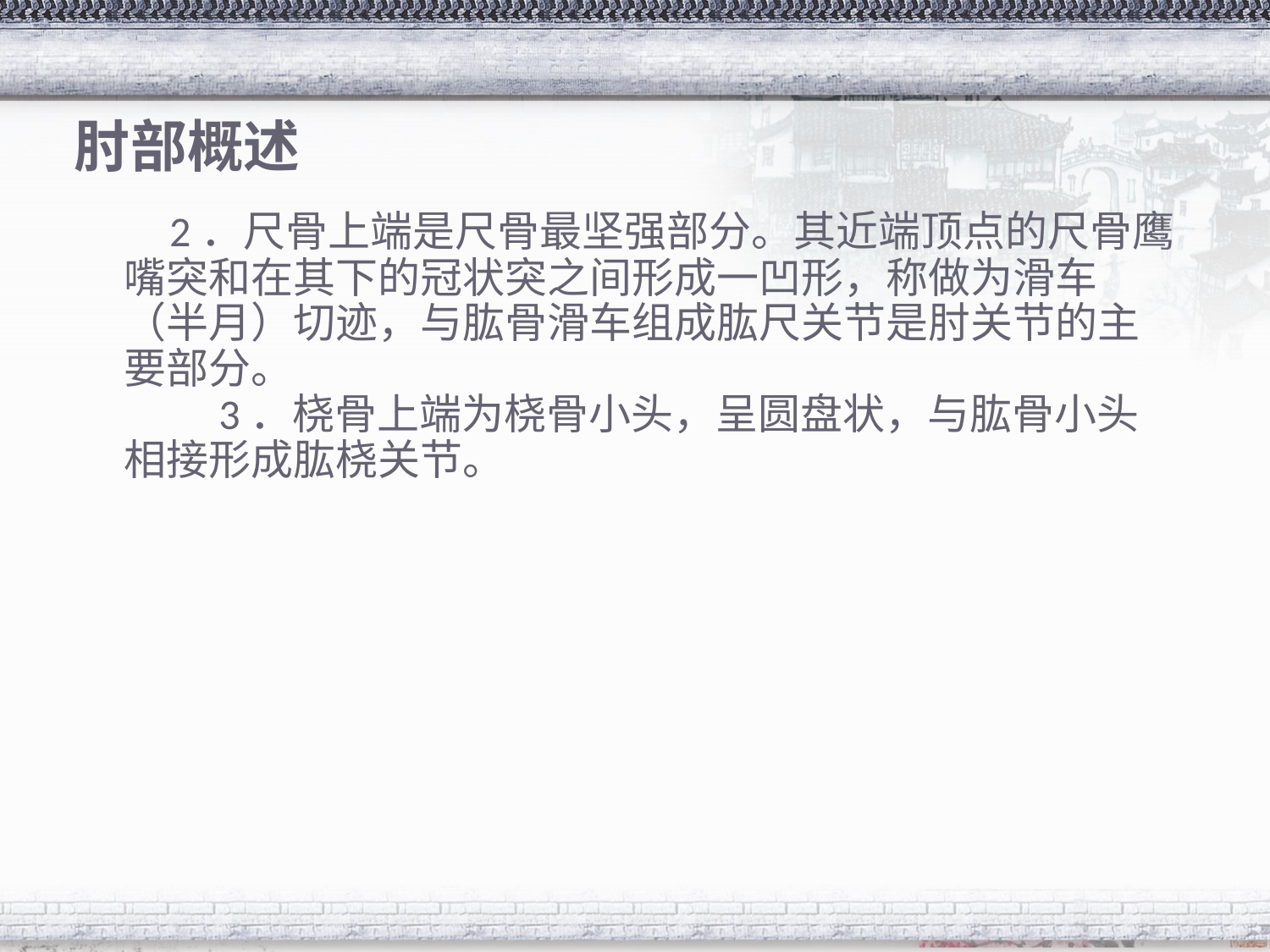

# 肘部概述
          2．尺骨上端是尺骨最坚强部分。其近端顶点的尺骨鹰嘴突和在其下的冠状突之间形成一凹形，称做为滑车（半月）切迹，与肱骨滑车组成肱尺关节是肘关节的主要部分。
　　3．桡骨上端为桡骨小头，呈圆盘状，与肱骨小头相接形成肱桡关节。